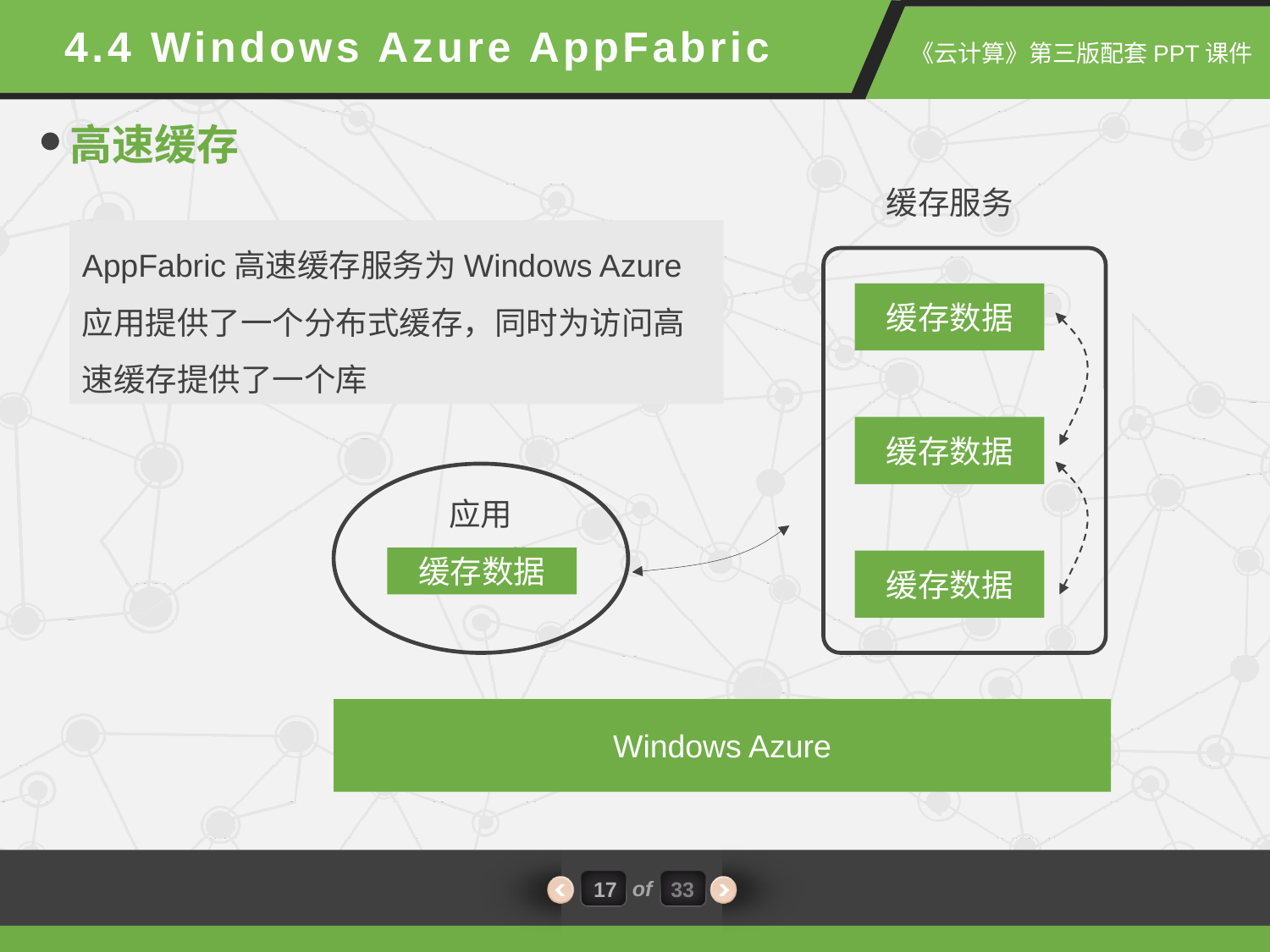

4.4 Windows Azure AppFabric
高速缓存

缓存服务

缓存数据

缓存数据

应用
缓存数据
缓存数据
Windows Azure
AppFabric高速缓存服务为Windows Azure应用提供了一个分布式缓存，同时为访问高速缓存提供了一个库
17